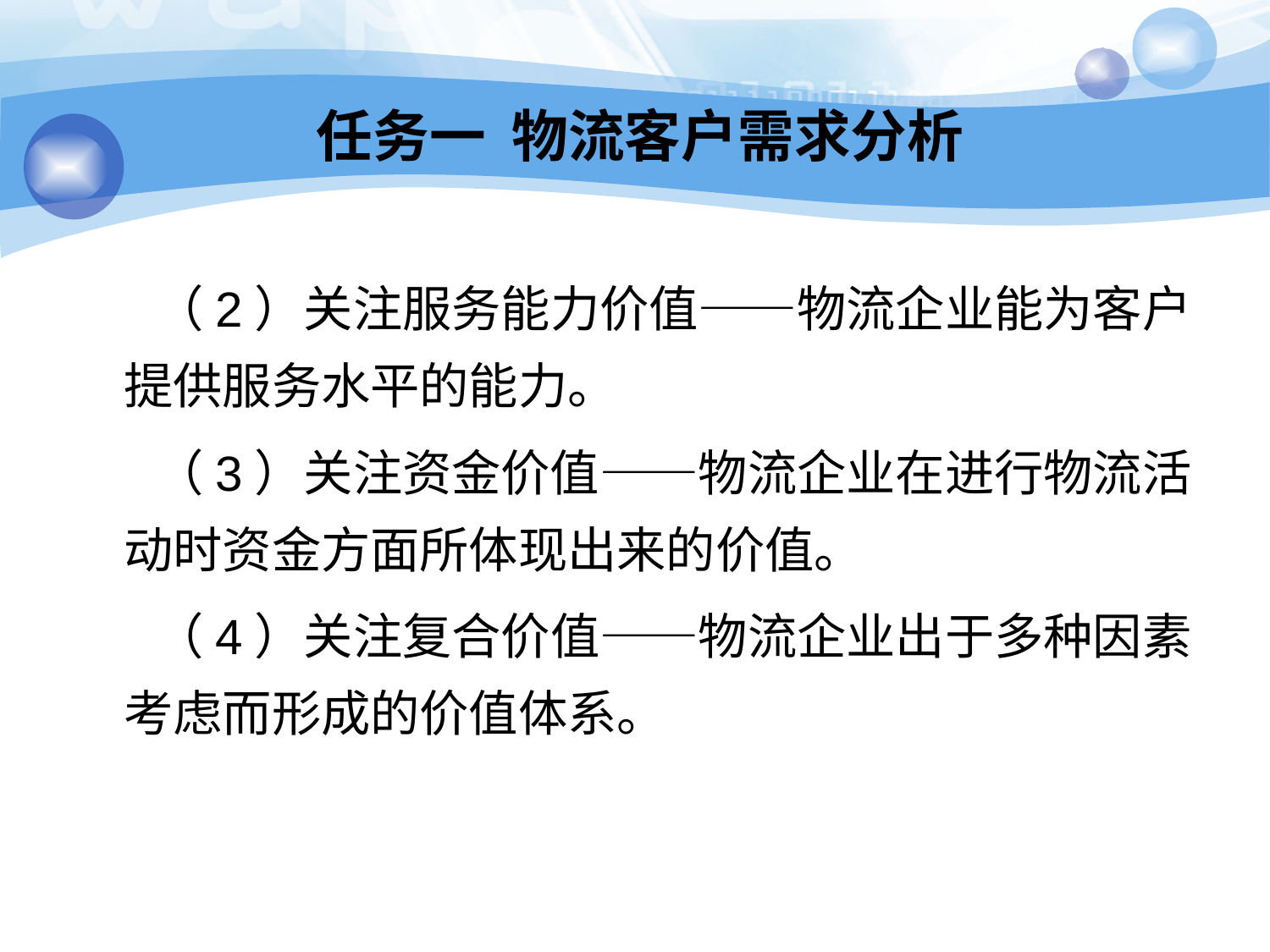

# 任务一  物流客户需求分析
      （2）关注服务能力价值——物流企业能为客户提供服务水平的能力。
      （3）关注资金价值——物流企业在进行物流活动时资金方面所体现出来的价值。
      （4）关注复合价值——物流企业出于多种因素考虑而形成的价值体系。